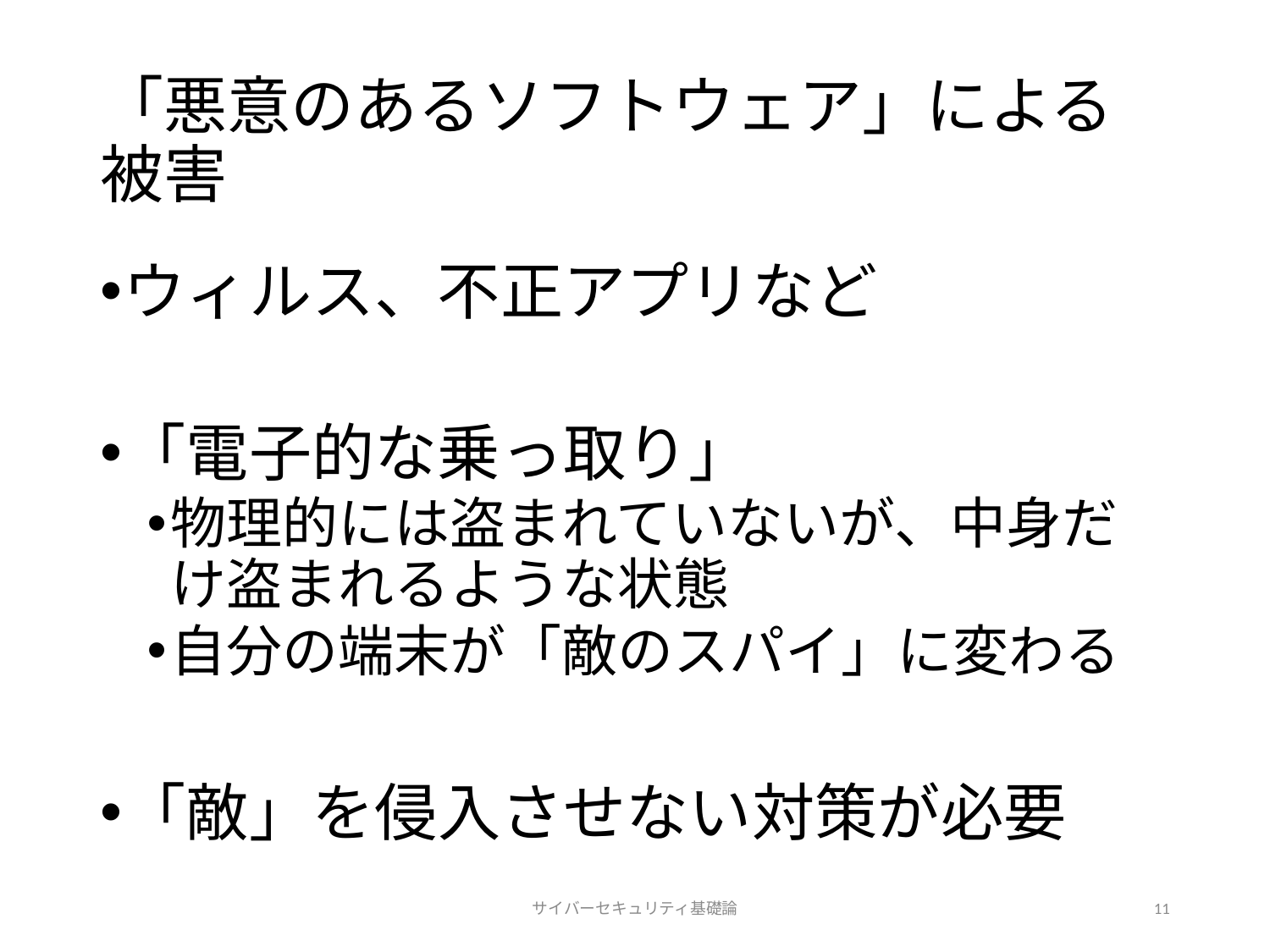

# 「悪意のあるソフトウェア」による被害
ウィルス、不正アプリなど

「電子的な乗っ取り」
物理的には盗まれていないが、中身だけ盗まれるような状態
自分の端末が「敵のスパイ」に変わる

「敵」を侵入させない対策が必要
サイバーセキュリティ基礎論
11